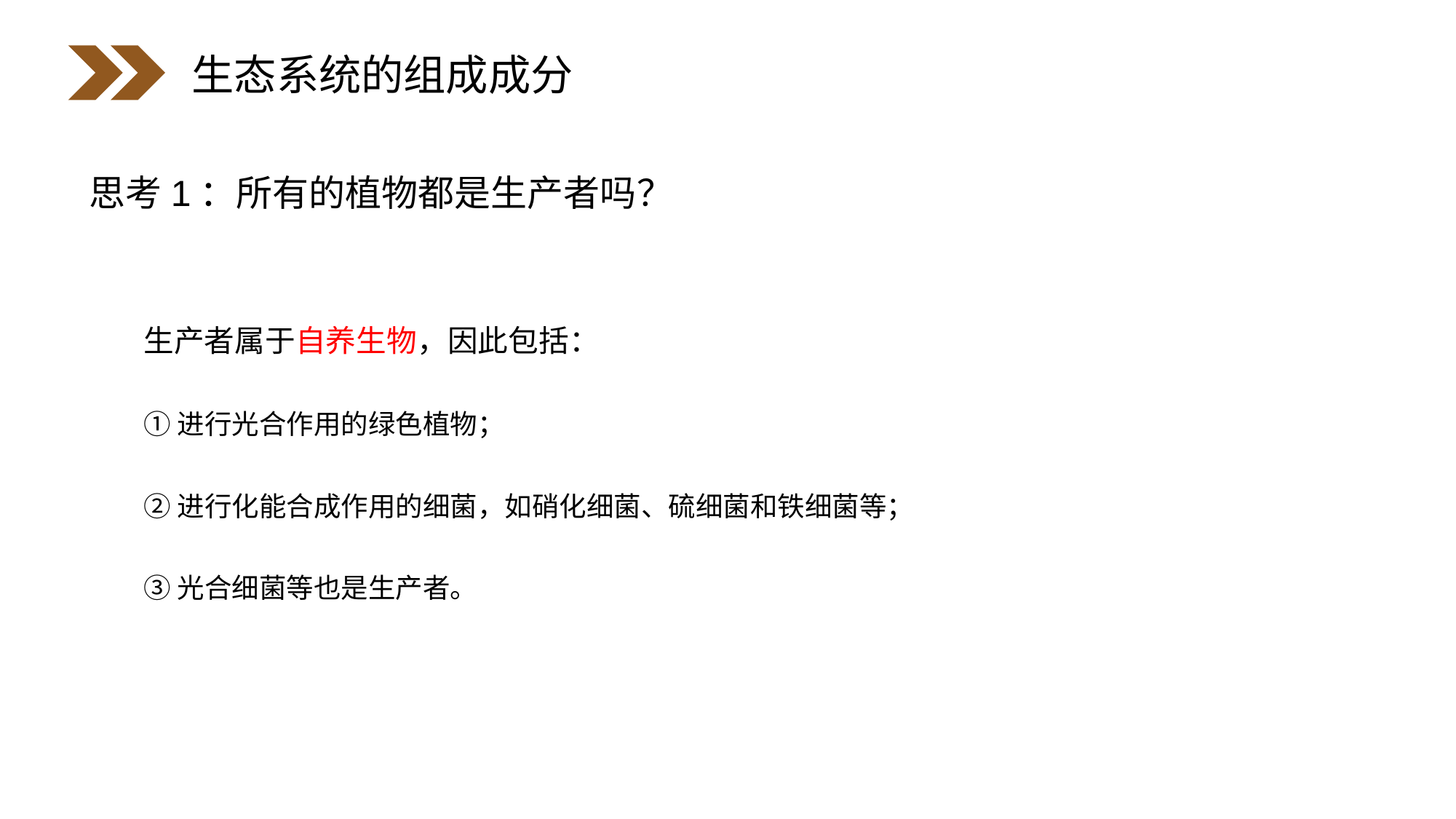

生态系统的组成成分
思考1：所有的植物都是生产者吗？
生产者属于自养生物，因此包括：
①进行光合作用的绿色植物；
②进行化能合成作用的细菌，如硝化细菌、硫细菌和铁细菌等；
③光合细菌等也是生产者。